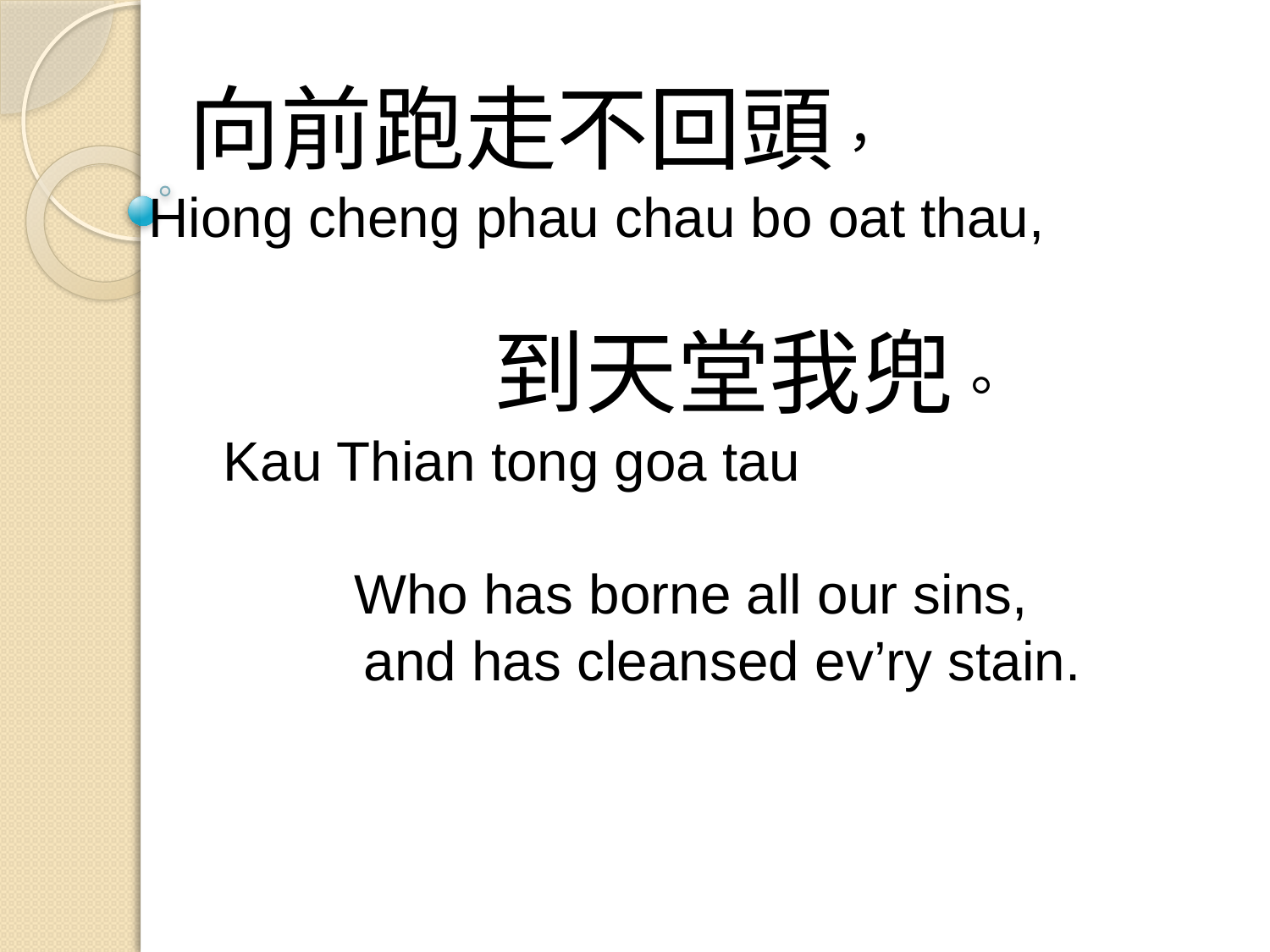

# 向前跑走不回頭， Hiong cheng phau chau bo oat thau, 到天堂我兜。 Kau Thian tong goa tau Who has borne all our sins, and has cleansed ev’ry stain.